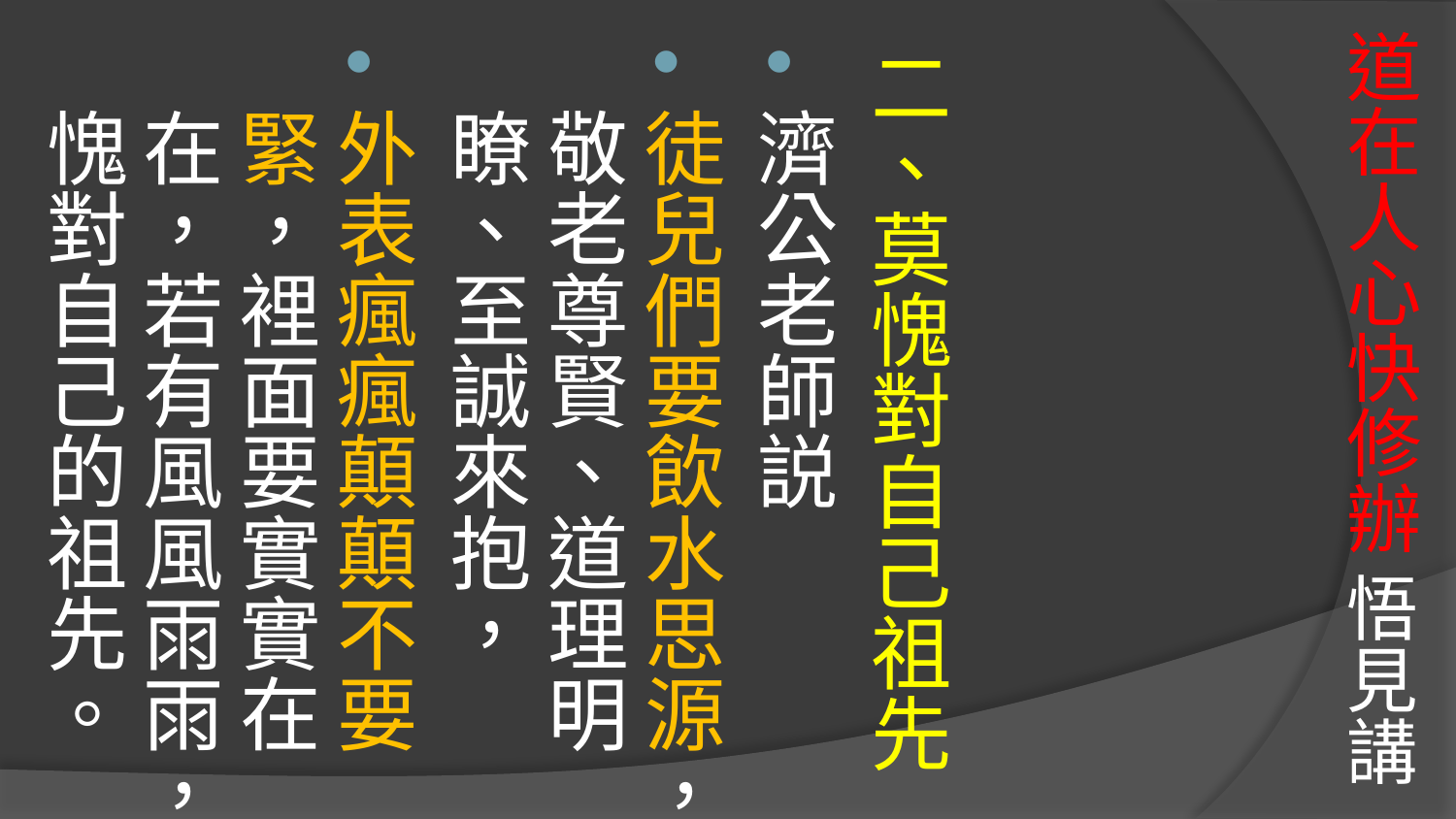

# 道在人心快修辦 悟見講
二、莫愧對自己祖先
濟公老師説
徒兒們要飲水思源，敬老尊賢、道理明瞭、至誠來抱，
外表瘋瘋顛顛不要緊，裡面要實實在在，若有風風雨雨，愧對自己的祖先。